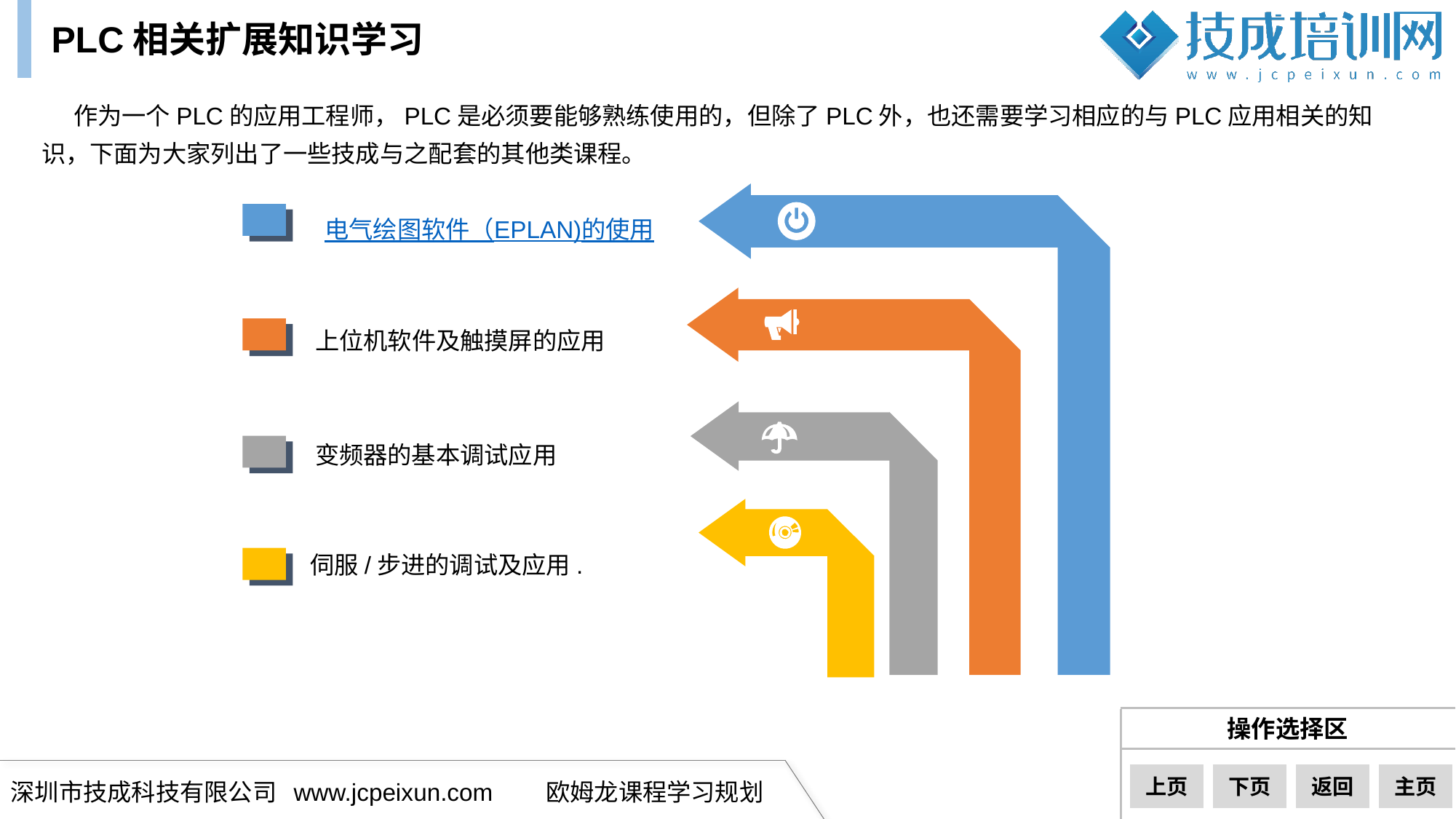

PLC相关扩展知识学习
作为一个PLC的应用工程师，PLC是必须要能够熟练使用的，但除了PLC外，也还需要学习相应的与PLC应用相关的知识，下面为大家列出了一些技成与之配套的其他类课程。

电气绘图软件（EPLAN)的使用

上位机软件及触摸屏的应用

变频器的基本调试应用

伺服/步进的调试及应用.

上页
下页
返回
主页